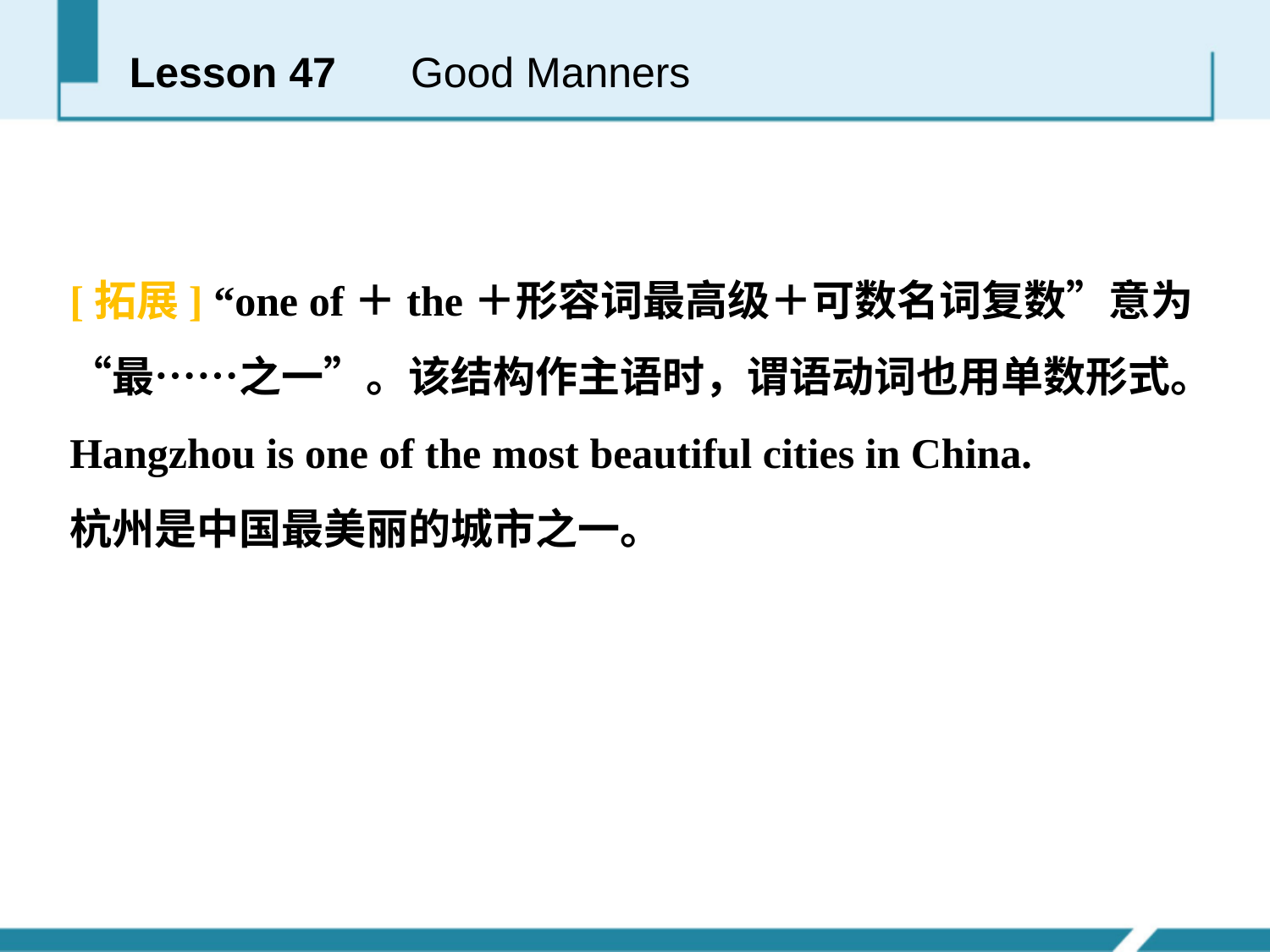

Lesson 47 　Good Manners
[拓展] “one of＋the＋形容词最高级＋可数名词复数”意为“最……之一”。该结构作主语时，谓语动词也用单数形式。
Hangzhou is one of the most beautiful cities in China.
杭州是中国最美丽的城市之一。